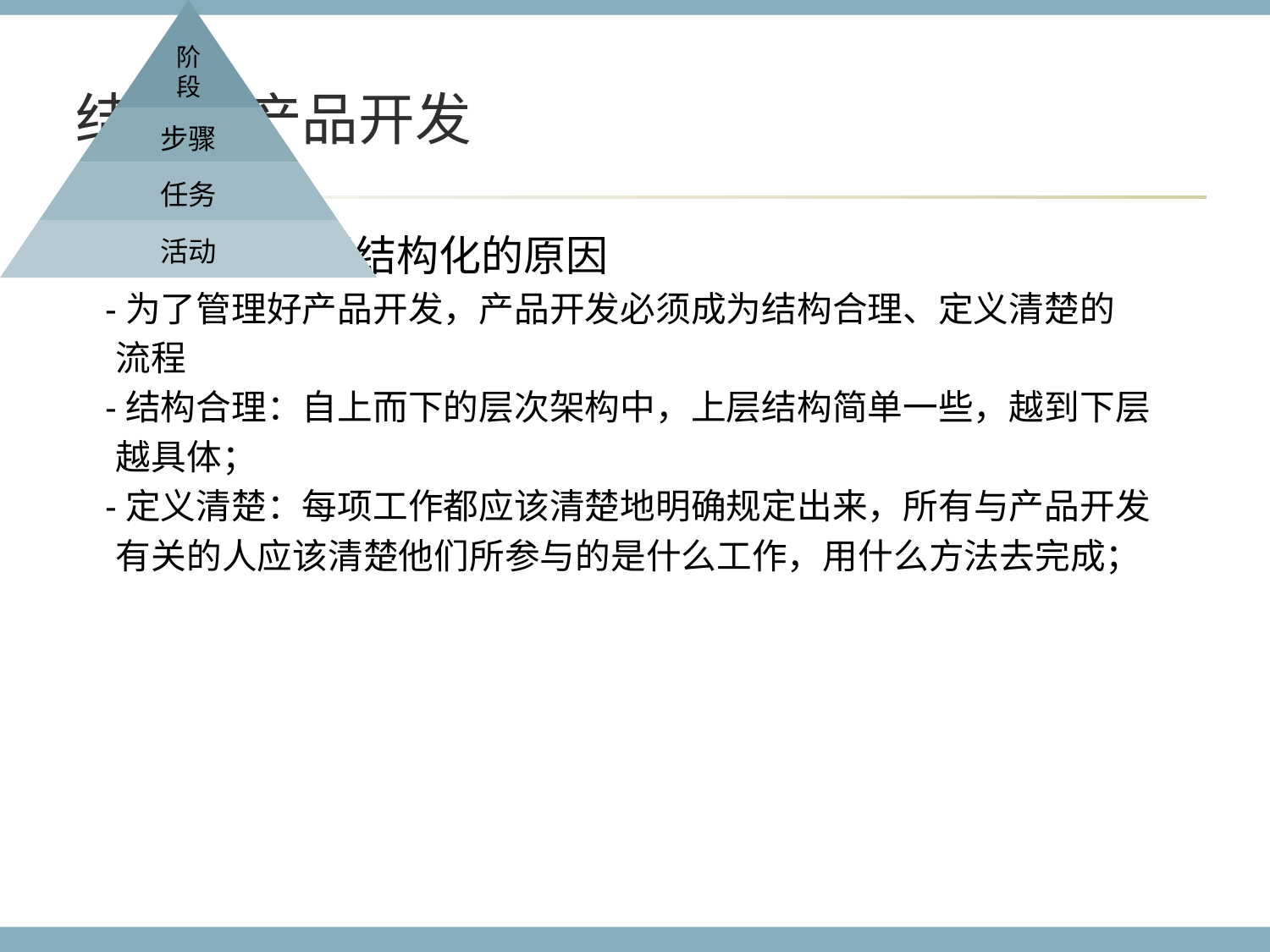

# 结构化产品开发
·产品开发流程结构化的原因
   -为了管理好产品开发，产品开发必须成为结构合理、定义清楚的
    流程
   -结构合理：自上而下的层次架构中，上层结构简单一些，越到下层
    越具体；
   -定义清楚：每项工作都应该清楚地明确规定出来，所有与产品开发
    有关的人应该清楚他们所参与的是什么工作，用什么方法去完成；
阶段
步骤
任务
活动